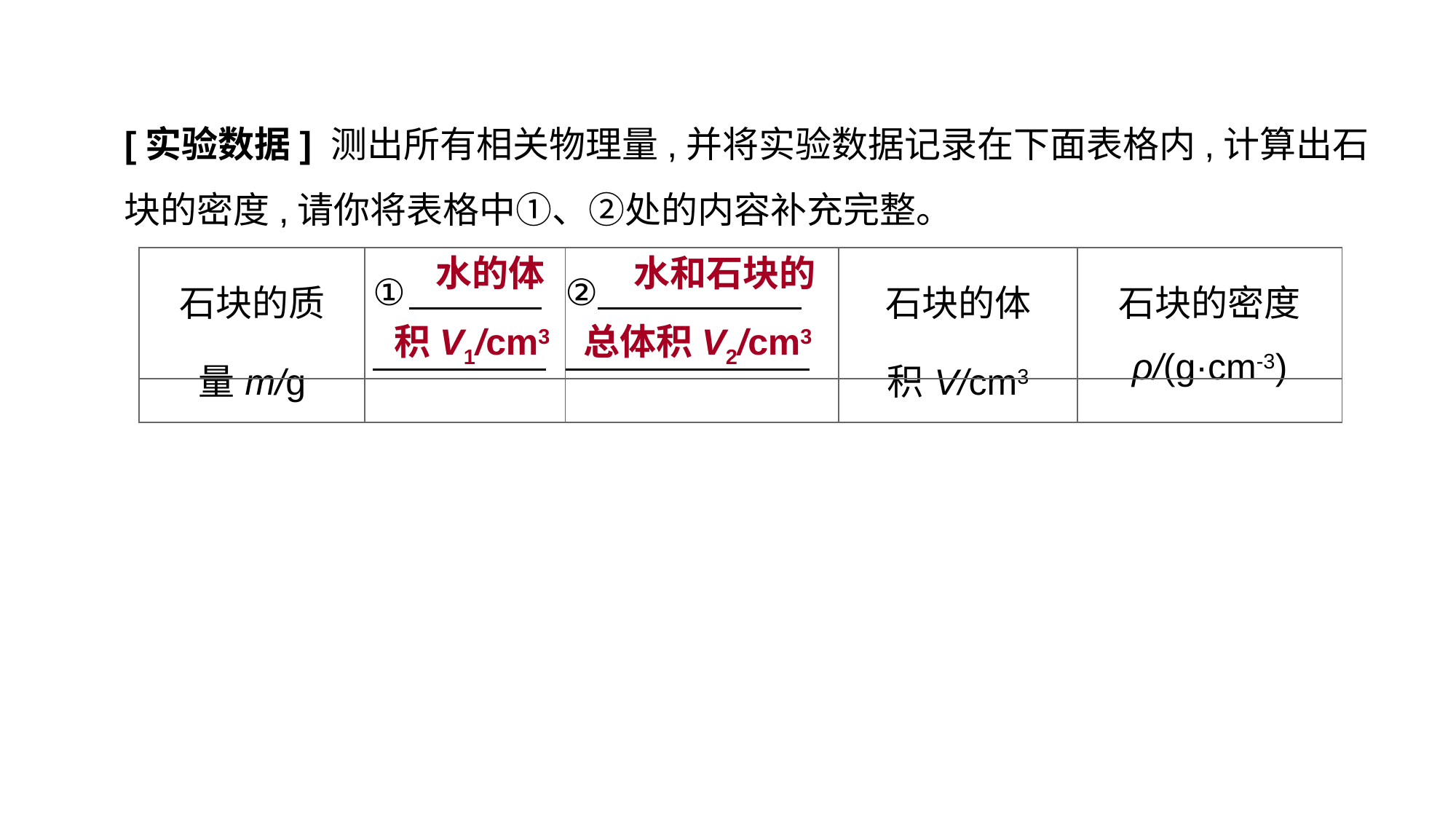

[实验数据] 测出所有相关物理量,并将实验数据记录在下面表格内,计算出石块的密度,请你将表格中①、②处的内容补充完整。
    水的体
积V1/cm3
     水和石块的
总体积V2/cm3
| 石块的质 量m/g | ① | ② | 石块的体 积V/cm3 | 石块的密度 ρ/(g·cm-3) |
| --- | --- | --- | --- | --- |
|  |  |  |  |  |